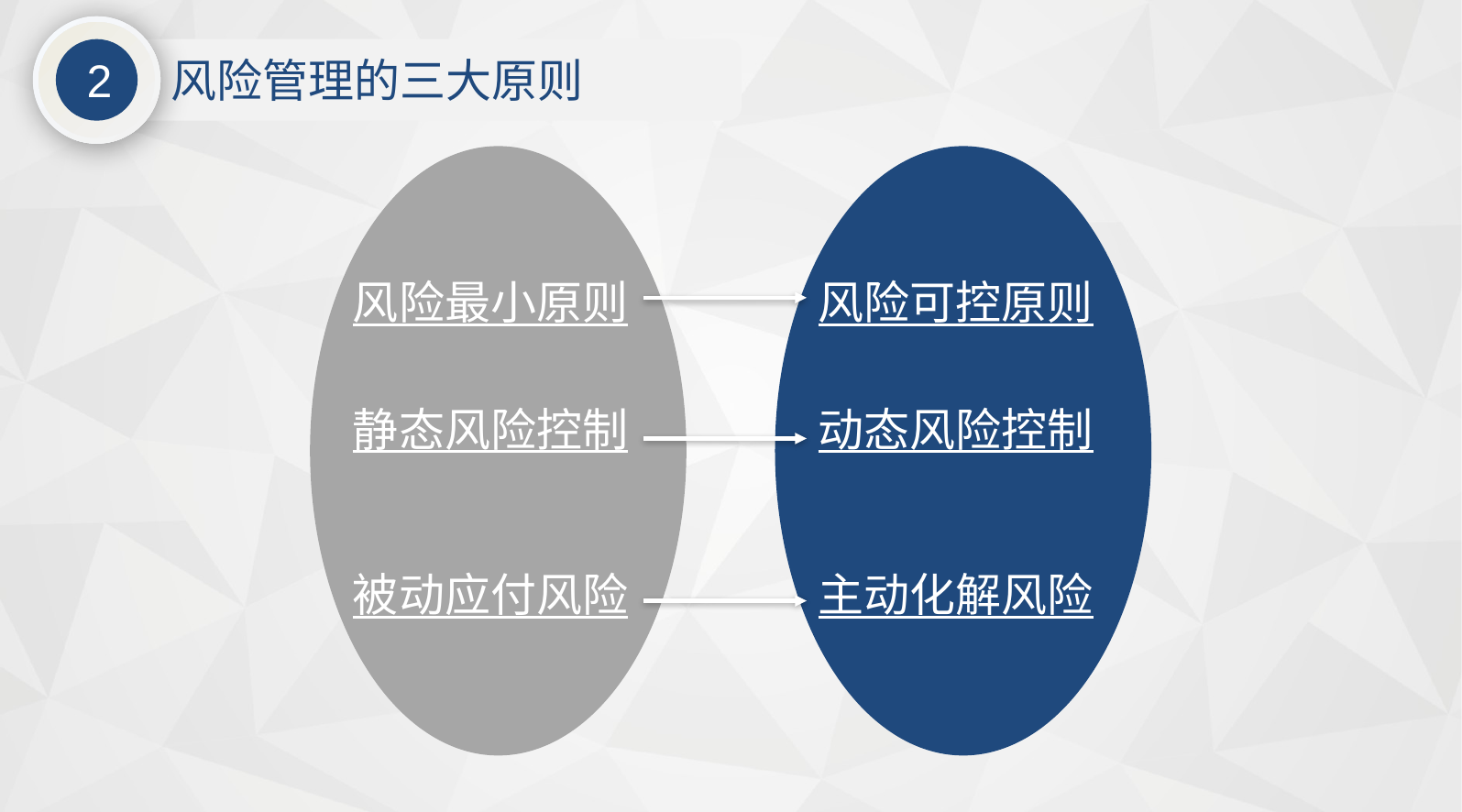

2

风险管理的三大原则

风险最小原则
静态风险控制
被动应付风险

风险可控原则
动态风险控制
主动化解风险